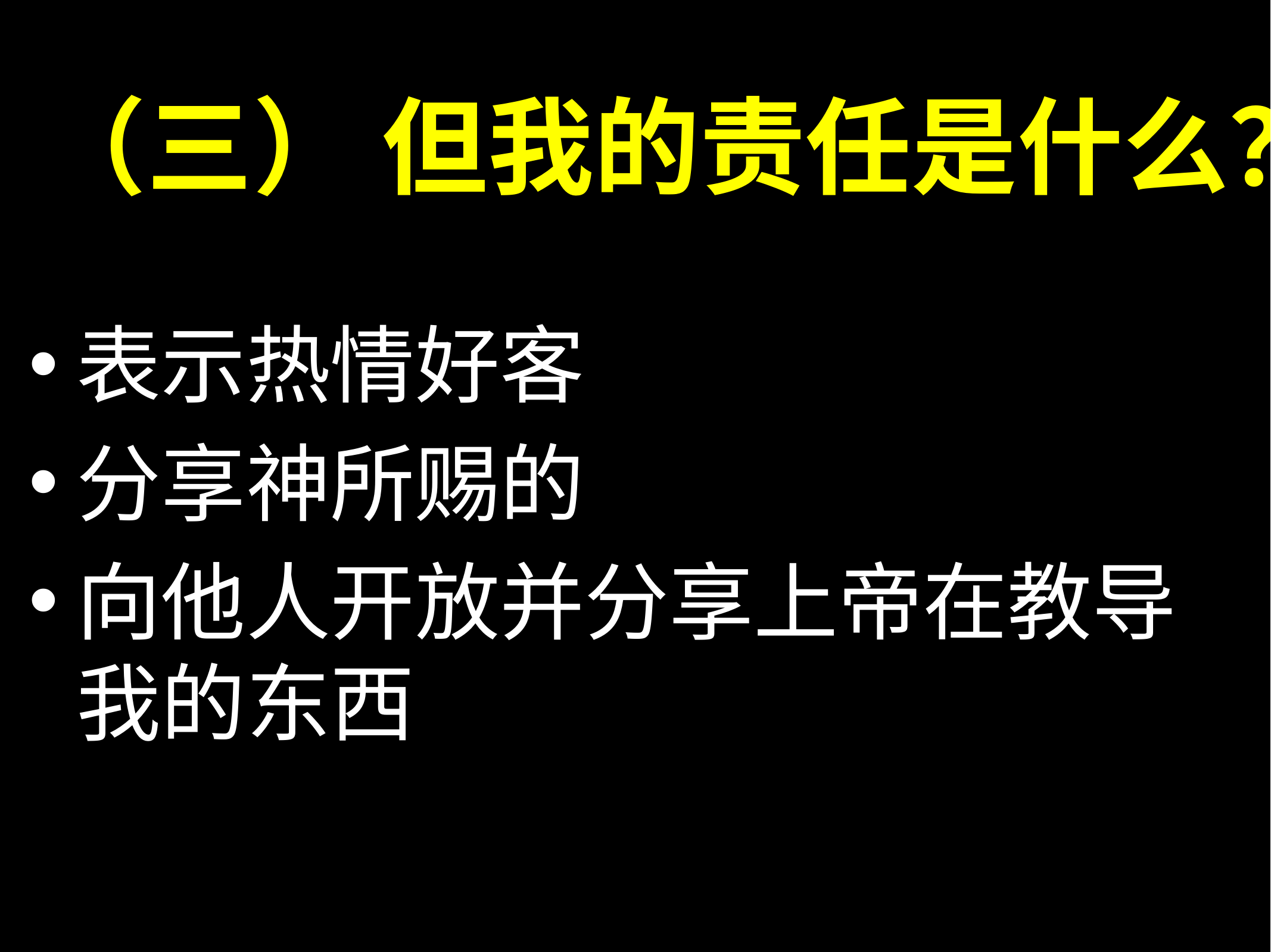

# （三） 但我的责任是什么？
表示热情好客
分享神所赐的
向他人开放并分享上帝在教导我的东西